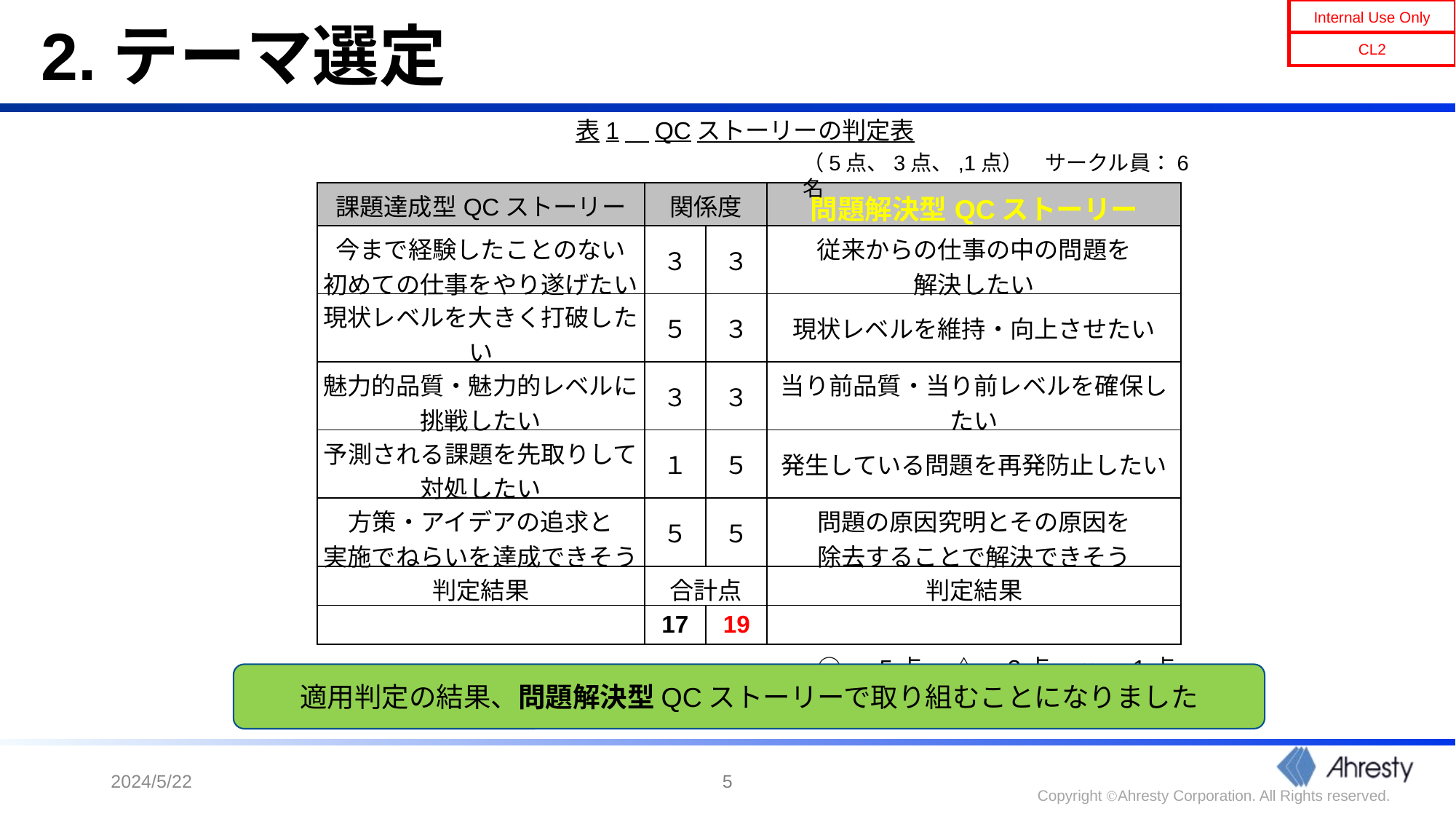

# 2.テーマ選定
表1　QCストーリーの判定表
（5点、3点、,1点）　サークル員：6名
| 課題達成型QCストーリー | 関係度 |  | 問題解決型QCストーリー |
| --- | --- | --- | --- |
| 今まで経験したことのない 初めての仕事をやり遂げたい | ３ | ３ | 従来からの仕事の中の問題を 解決したい |
| 現状レベルを大きく打破したい | ５ | ３ | 現状レベルを維持・向上させたい |
| 魅力的品質・魅力的レベルに 挑戦したい | ３ | ３ | 当り前品質・当り前レベルを確保したい |
| 予測される課題を先取りして 対処したい | １ | ５ | 発生している問題を再発防止したい |
| 方策・アイデアの追求と 実施でねらいを達成できそう | ５ | ５ | 問題の原因究明とその原因を 除去することで解決できそう |
| 判定結果 | 合計点 |  | 判定結果 |
|  | 17 | 19 |  |
| ○＝5点 、△＝3点、×＝1点 |  |  |  |
適用判定の結果、問題解決型QCストーリーで取り組むことになりました
2024/5/22